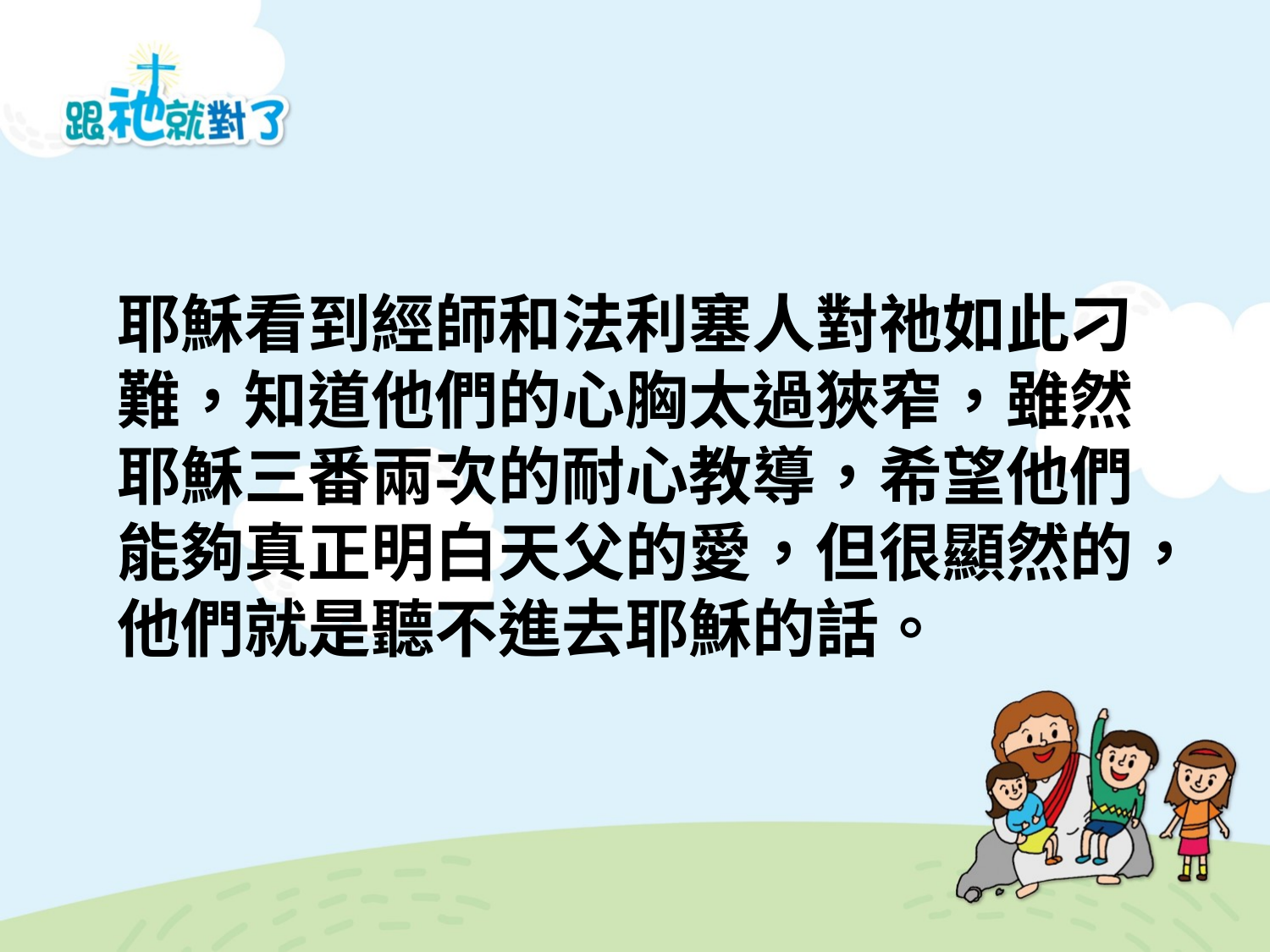

耶穌看到經師和法利塞人對祂如此刁難，知道他們的心胸太過狹窄，雖然耶穌三番兩次的耐心教導，希望他們能夠真正明白天父的愛，但很顯然的，他們就是聽不進去耶穌的話。